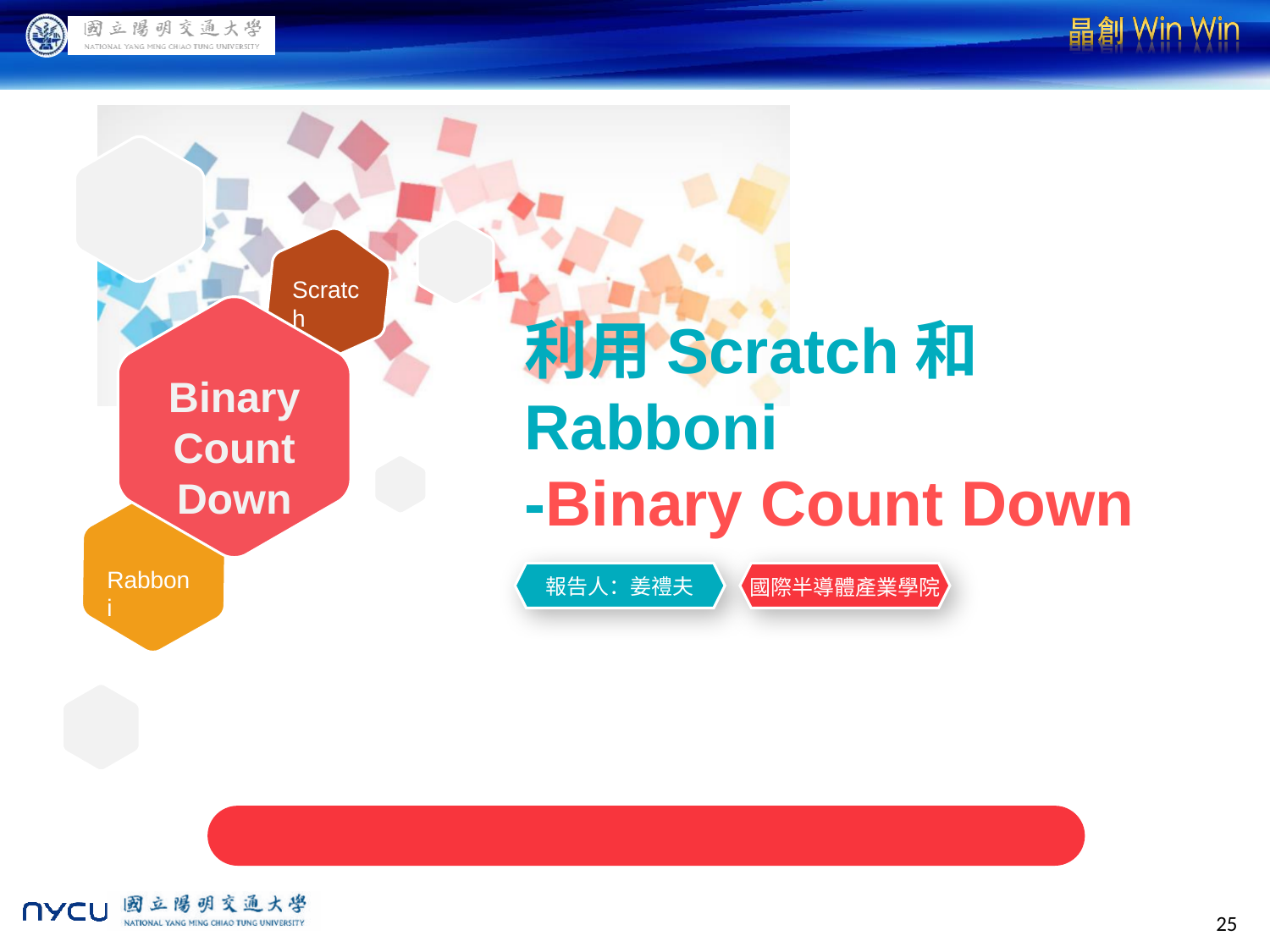

Scratch

利用Scratch和Rabboni
-Binary Count Down
Binary
Count
Down

S

Rabboni
報告人：姜禮夫
國際半導體產業學院